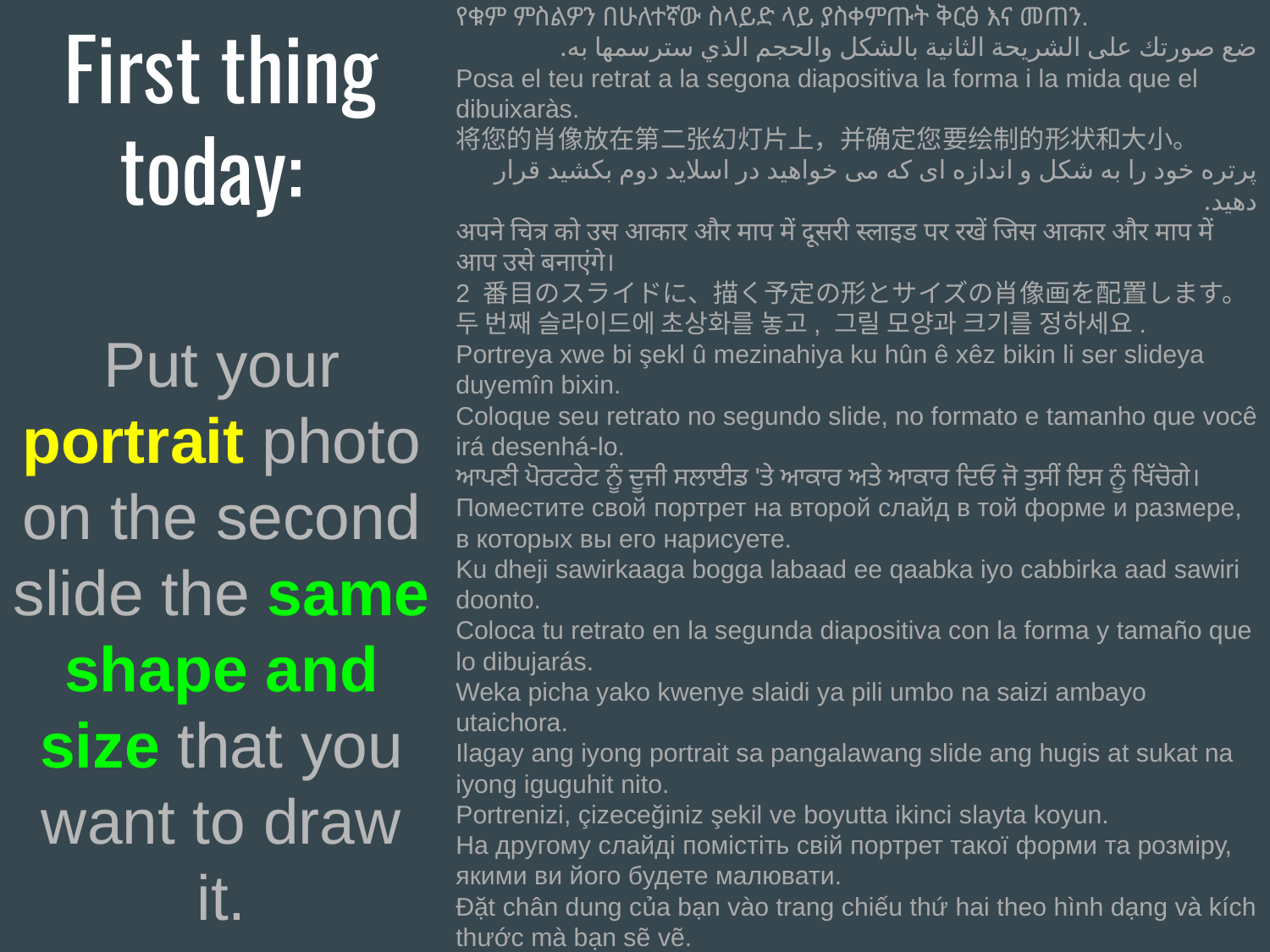

First thing today:

Put your portrait photo on the second slide the same shape and size that you want to draw it.
የቁም ምስልዎን በሁለተኛው ስላይድ ላይ ያስቀምጡት ቅርፅ እና መጠን.
ضع صورتك على الشريحة الثانية بالشكل والحجم الذي سترسمها به.
Posa el teu retrat a la segona diapositiva la forma i la mida que el dibuixaràs.
将您的肖像放在第二张幻灯片上，并确定您要绘制的形状和大小。
پرتره خود را به شکل و اندازه ای که می خواهید در اسلاید دوم بکشید قرار دهید.
अपने चित्र को उस आकार और माप में दूसरी स्लाइड पर रखें जिस आकार और माप में आप उसे बनाएंगे।
2 番目のスライドに、描く予定の形とサイズの肖像画を配置します。
두 번째 슬라이드에 초상화를 놓고, 그릴 모양과 크기를 정하세요.
Portreya xwe bi şekl û mezinahiya ku hûn ê xêz bikin li ser slideya duyemîn bixin.
Coloque seu retrato no segundo slide, no formato e tamanho que você irá desenhá-lo.
ਆਪਣੀ ਪੋਰਟਰੇਟ ਨੂੰ ਦੂਜੀ ਸਲਾਈਡ 'ਤੇ ਆਕਾਰ ਅਤੇ ਆਕਾਰ ਦਿਓ ਜੋ ਤੁਸੀਂ ਇਸ ਨੂੰ ਖਿੱਚੋਗੇ।
Поместите свой портрет на второй слайд в той форме и размере, в которых вы его нарисуете.
Ku dheji sawirkaaga bogga labaad ee qaabka iyo cabbirka aad sawiri doonto.
Coloca tu retrato en la segunda diapositiva con la forma y tamaño que lo dibujarás.
Weka picha yako kwenye slaidi ya pili umbo na saizi ambayo utaichora.
Ilagay ang iyong portrait sa pangalawang slide ang hugis at sukat na iyong iguguhit nito.
Portrenizi, çizeceğiniz şekil ve boyutta ikinci slayta koyun.
На другому слайді помістіть свій портрет такої форми та розміру, якими ви його будете малювати.
Đặt chân dung của bạn vào trang chiếu thứ hai theo hình dạng và kích thước mà bạn sẽ vẽ.